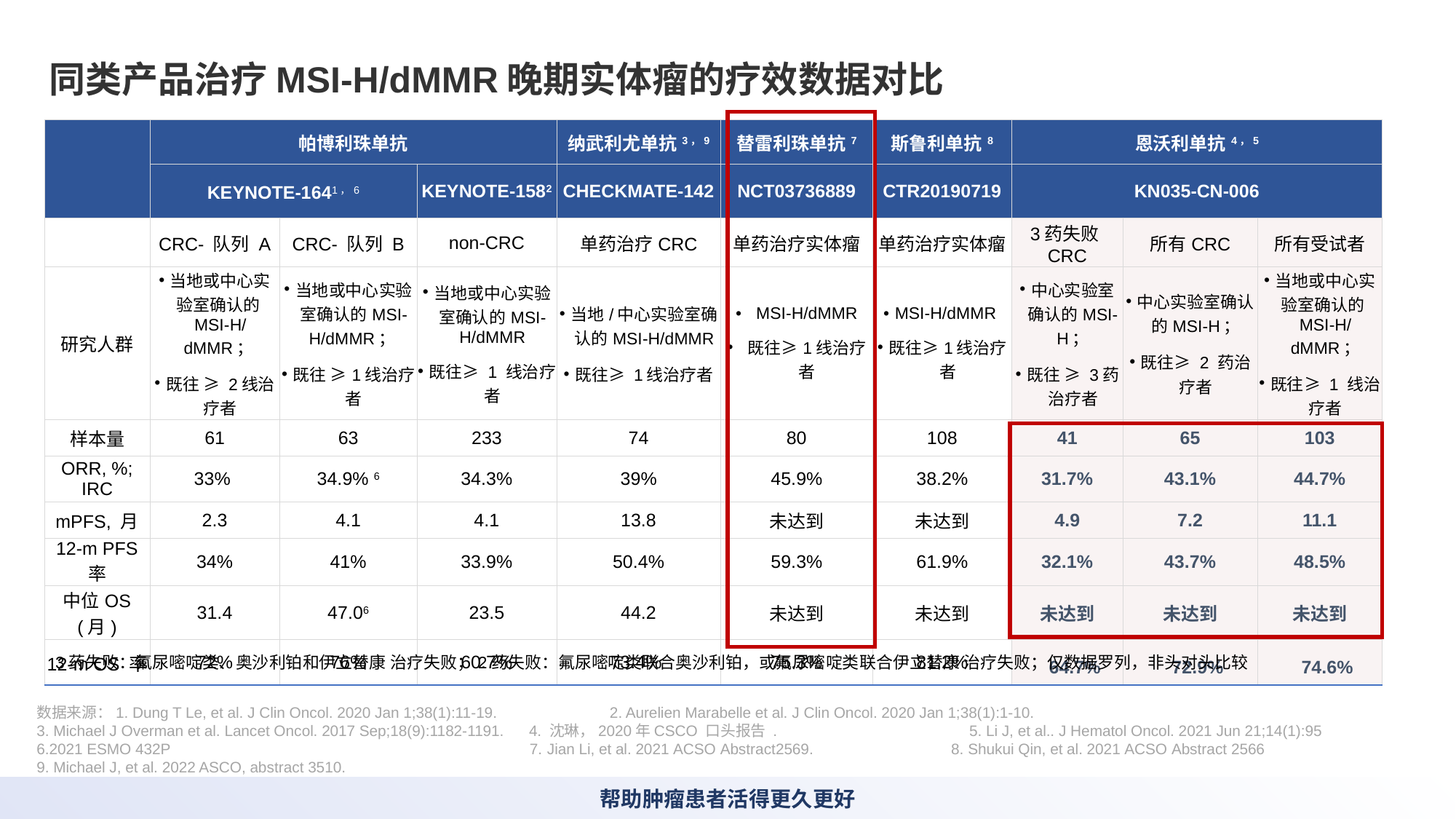

同类产品治疗MSI-H/dMMR晚期实体瘤的疗效数据对比

|  | 帕博利珠单抗 |  |  | 纳武利尤单抗3，9 | 替雷利珠单抗7 | 斯鲁利单抗8 | 恩沃利单抗4，5 |  |  |
| --- | --- | --- | --- | --- | --- | --- | --- | --- | --- |
|  | KEYNOTE-1641，6 |  | KEYNOTE-1582 | CHECKMATE-142 | NCT03736889 | CTR20190719 | KN035-CN-006 |  |  |
|  | CRC- 队列 A | CRC- 队列 B | non-CRC | 单药治疗CRC | 单药治疗实体瘤 | 单药治疗实体瘤 | 3药失败CRC | 所有CRC | 所有受试者 |
| 研究人群 | 当地或中心实验室确认的MSI-H/dMMR； 既往 ≥ 2线治疗者 | 当地或中心实验室确认的MSI-H/dMMR； 既往 ≥1线治疗者 | 当地或中心实验室确认的MSI-H/dMMR 既往≥ 1 线治疗者 | 当地/中心实验室确认的MSI-H/dMMR 既往≥ 1线治疗者 | MSI-H/dMMR 既往≥1线治疗者 | MSI-H/dMMR 既往≥1线治疗者 | 中心实验室确认的MSI-H； 既往 ≥ 3药治疗者 | 中心实验室确认的MSI-H； 既往≥ 2 药治疗者 | 当地或中心实验室确认的MSI-H/dMMR； 既往≥ 1 线治疗者 |
| 样本量 | 61 | 63 | 233 | 74 | 80 | 108 | 41 | 65 | 103 |
| ORR, %; IRC | 33% | 34.9% 6 | 34.3% | 39% | 45.9% | 38.2% | 31.7% | 43.1% | 44.7% |
| mPFS, 月 | 2.3 | 4.1 | 4.1 | 13.8 | 未达到 | 未达到 | 4.9 | 7.2 | 11.1 |
| 12-m PFS 率 | 34% | 41% | 33.9% | 50.4% | 59.3% | 61.9% | 32.1% | 43.7% | 48.5% |
| 中位OS (月) | 31.4 | 47.06 | 23.5 | 44.2 | 未达到 | 未达到 | 未达到 | 未达到 | 未达到 |
| 12-m OS 率 | 72% | 76% | 60.7% | 73.4% | 75.3% | 81.2% | 64.7% | 72.9% | 74.6% |

3药失败：氟尿嘧啶类、奥沙利铂和伊立替康 治疗失败；2药失败：氟尿嘧啶类联合奥沙利铂，或氟尿嘧啶类联合伊立替康 治疗失败；仅数据罗列，非头对头比较
数据来源：1. Dung T Le, et al. J Clin Oncol. 2020 Jan 1;38(1):11-19.                           2. Aurelien Marabelle et al. J Clin Oncol. 2020 Jan 1;38(1):1-10.
3. Michael J Overman et al. Lancet Oncol. 2017 Sep;18(9):1182-1191.      4. 沈琳，2020年CSCO 口头报告 .                                              5. Li J, et al.. J Hematol Oncol. 2021 Jun 21;14(1):95
6.2021 ESMO 432P                                                                                      7. Jian Li, et al. 2021 ACSO Abstract2569.                                 8. Shukui Qin, et al. 2021 ACSO Abstract 2566
9. Michael J, et al. 2022 ASCO, abstract 3510.
8